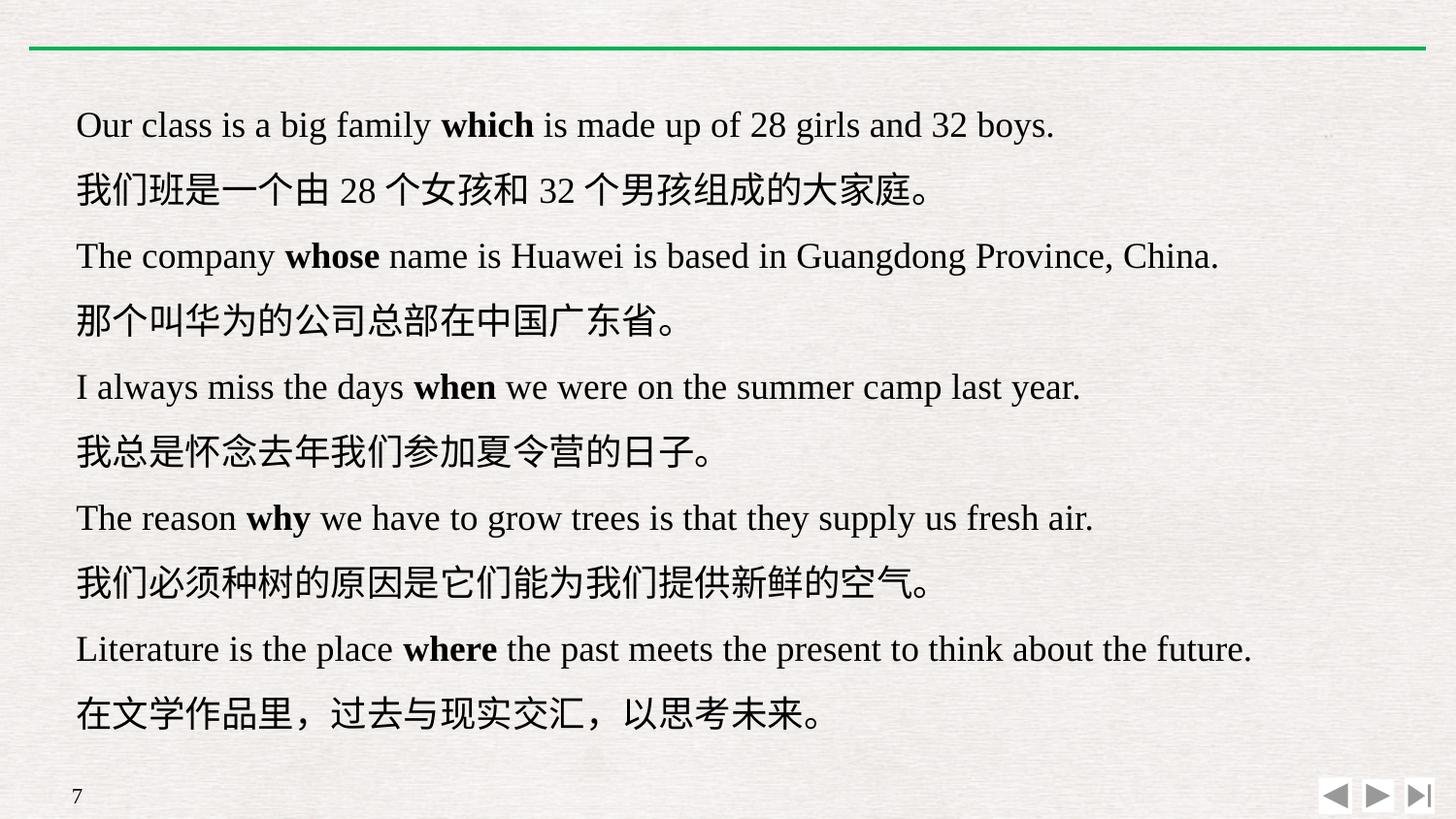

Our class is a big family which is made up of 28 girls and 32 boys.
我们班是一个由28个女孩和32个男孩组成的大家庭。
The company whose name is Huawei is based in Guangdong Province, China.
那个叫华为的公司总部在中国广东省。
I always miss the days when we were on the summer camp last year.
我总是怀念去年我们参加夏令营的日子。
The reason why we have to grow trees is that they supply us fresh air.
我们必须种树的原因是它们能为我们提供新鲜的空气。
Literature is the place where the past meets the present to think about the future.
在文学作品里，过去与现实交汇，以思考未来。